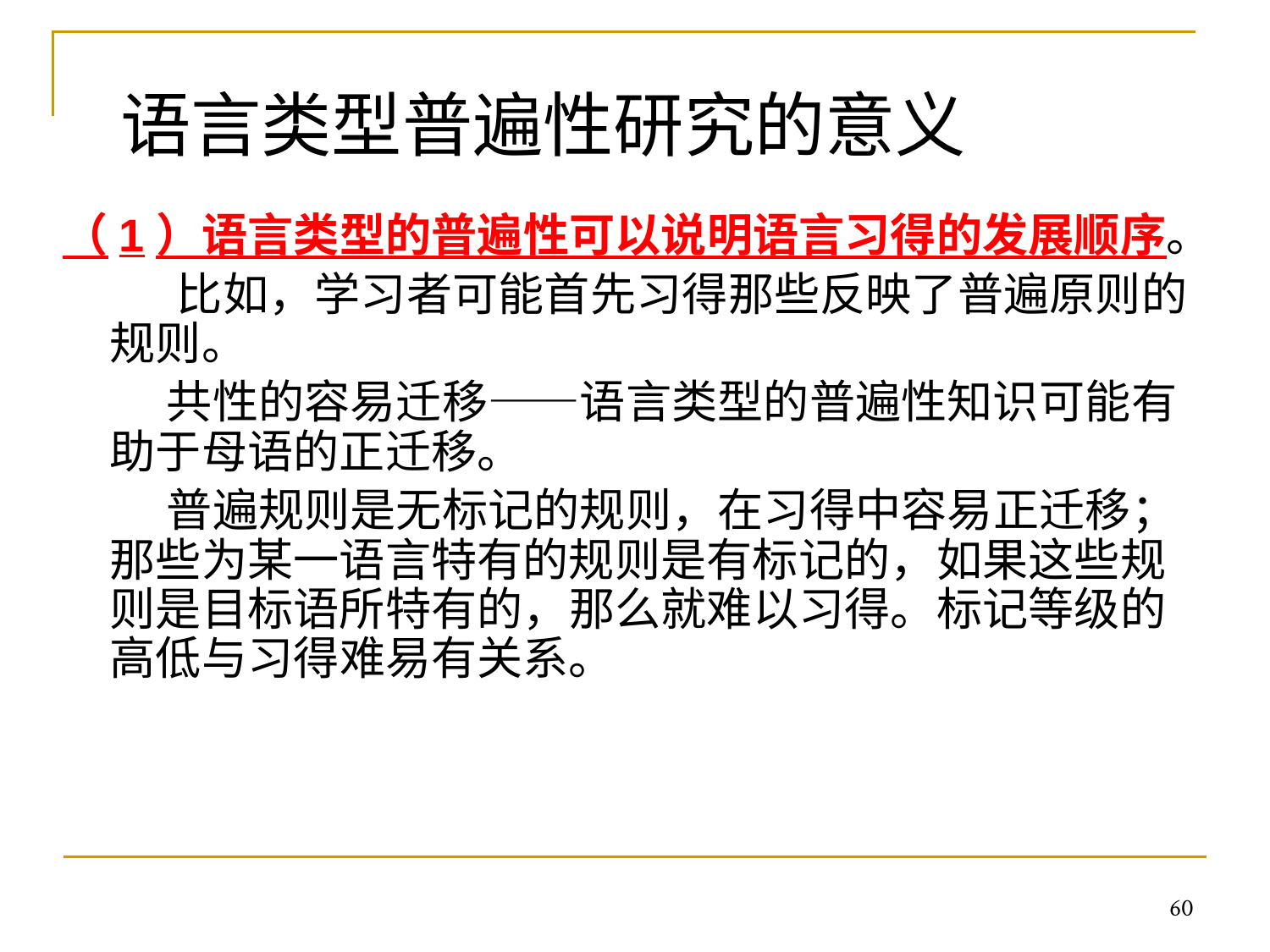

# 语言类型普遍性研究的意义
（1）语言类型的普遍性可以说明语言习得的发展顺序。
          比如，学习者可能首先习得那些反映了普遍原则的规则。
         共性的容易迁移——语言类型的普遍性知识可能有助于母语的正迁移。
         普遍规则是无标记的规则，在习得中容易正迁移；那些为某一语言特有的规则是有标记的，如果这些规则是目标语所特有的，那么就难以习得。标记等级的高低与习得难易有关系。
60